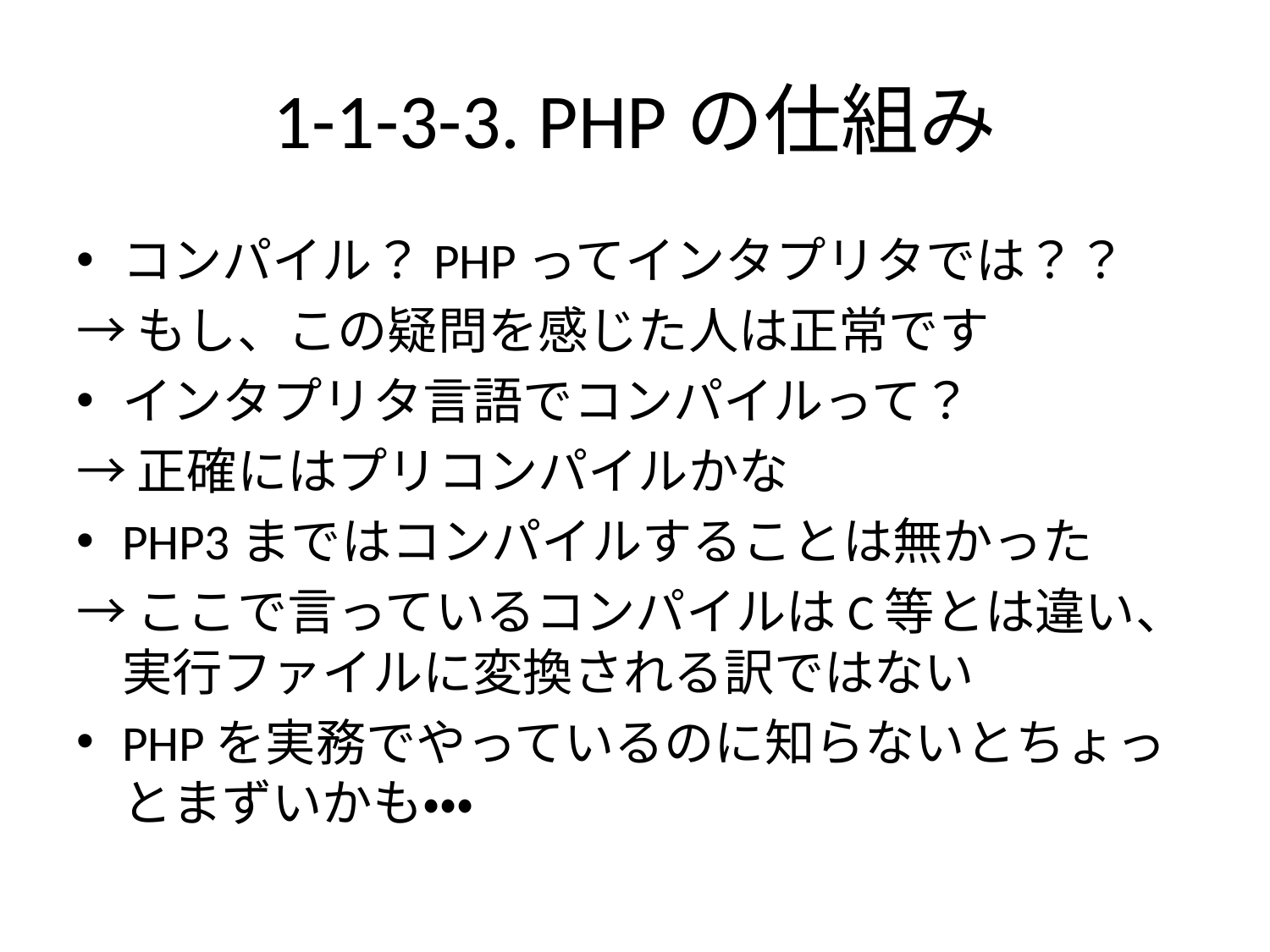

# 1-1-3-3. PHPの仕組み
コンパイル？PHPってインタプリタでは？？
→もし、この疑問を感じた人は正常です
インタプリタ言語でコンパイルって？
→正確にはプリコンパイルかな
PHP3まではコンパイルすることは無かった
→ここで言っているコンパイルはC等とは違い、実行ファイルに変換される訳ではない
PHPを実務でやっているのに知らないとちょっとまずいかも・・・